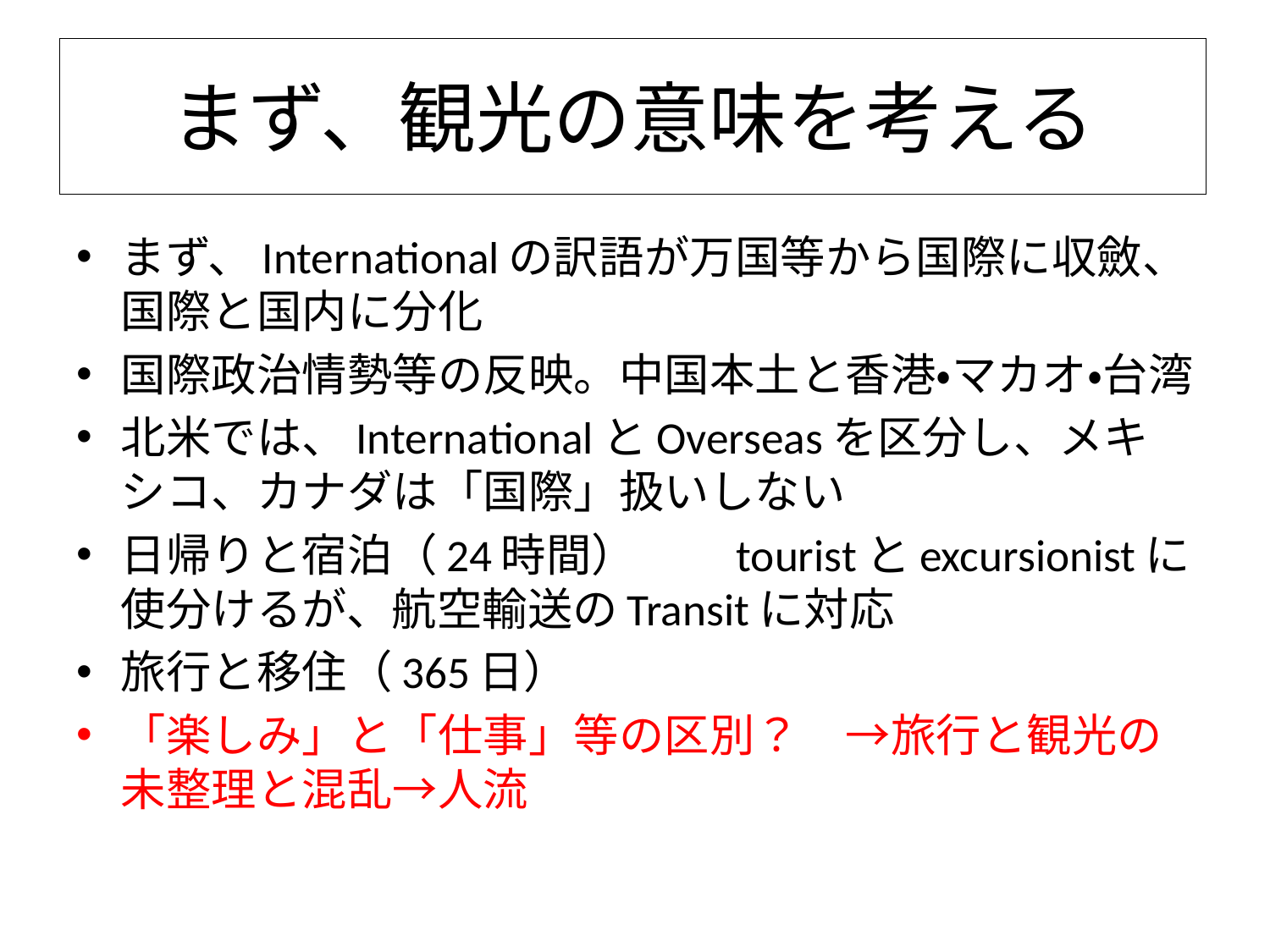

# まず、観光の意味を考える
まず、Internationalの訳語が万国等から国際に収斂、国際と国内に分化
国際政治情勢等の反映。中国本土と香港・マカオ・台湾
北米では、InternationalとOverseasを区分し、メキシコ、カナダは「国際」扱いしない
日帰りと宿泊（24時間）　　touristとexcursionistに使分けるが、航空輸送のTransitに対応
旅行と移住（365日）
「楽しみ」と「仕事」等の区別？　→旅行と観光の未整理と混乱→人流